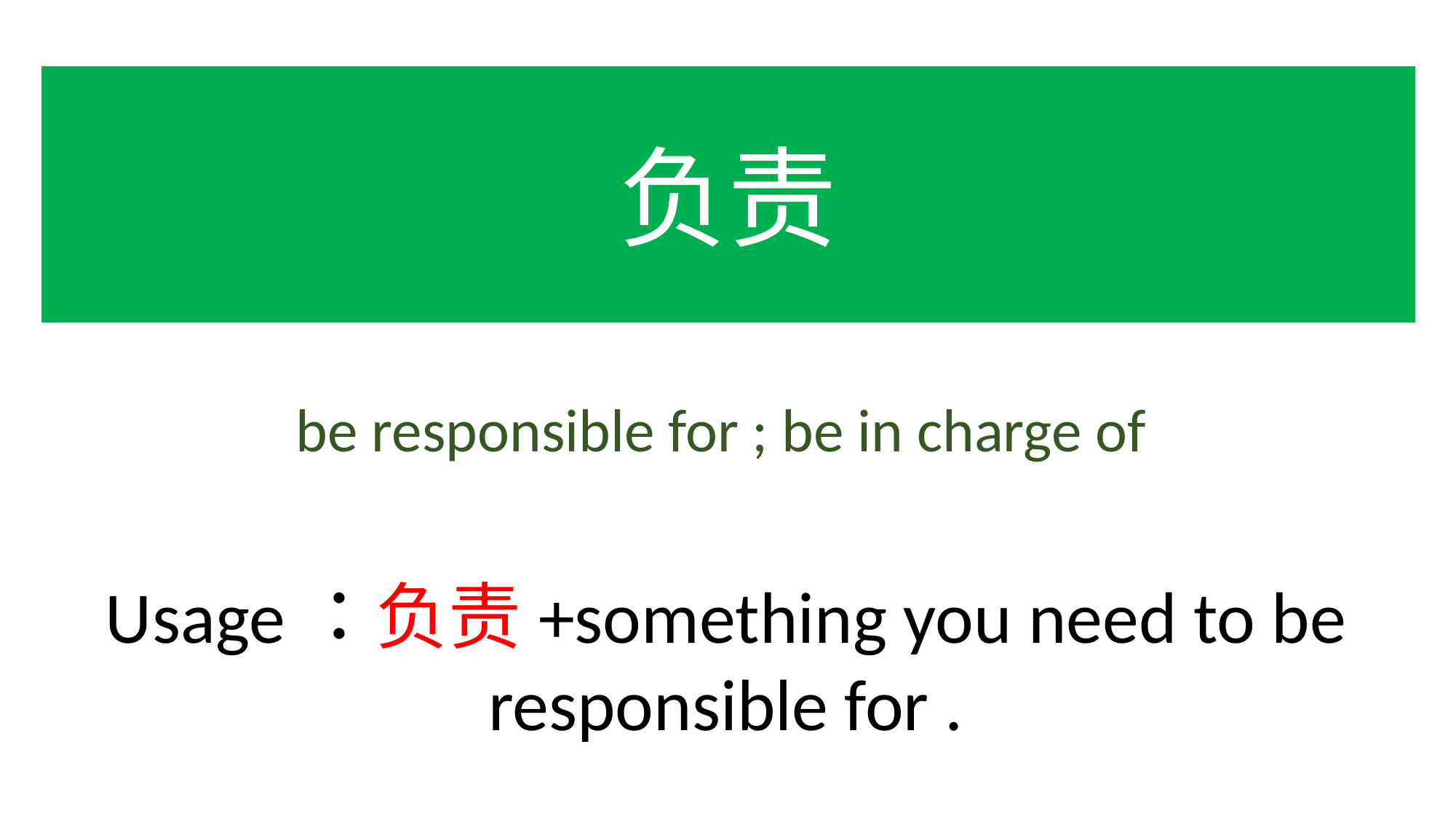

负责
be responsible for ; be in charge of
Usage：负责+something you need to be responsible for .